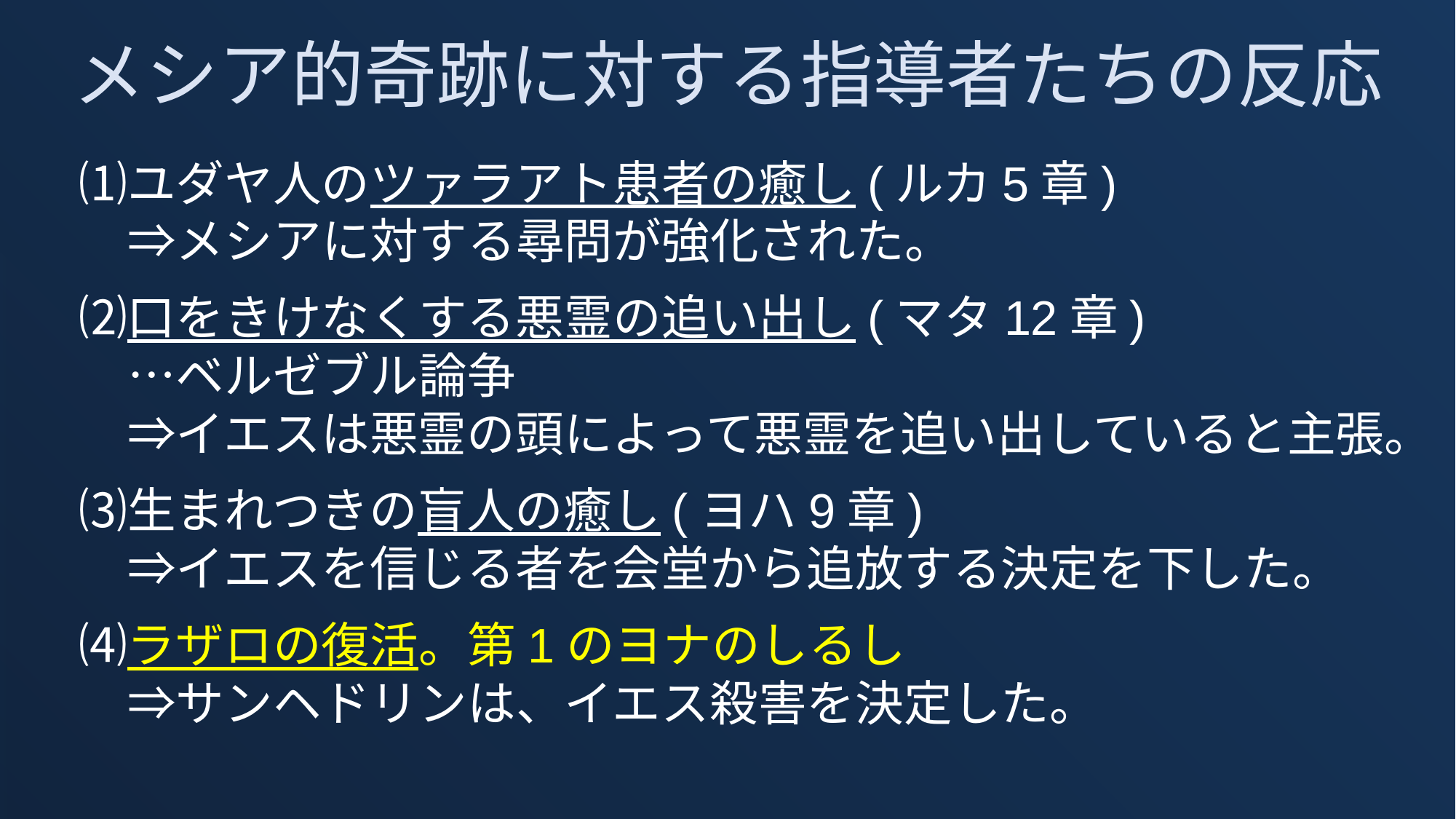

メシア的奇跡に対する指導者たちの反応

　⑴ユダヤ人のツァラアト患者の癒し(ルカ5章)
　　⇒メシアに対する尋問が強化された。

　⑵口をきけなくする悪霊の追い出し(マタ12章)
　　…ベルゼブル論争
　　⇒イエスは悪霊の頭によって悪霊を追い出していると主張。

　⑶生まれつきの盲人の癒し(ヨハ9章)
　　⇒イエスを信じる者を会堂から追放する決定を下した。

　⑷ラザロの復活。第1のヨナのしるし
　　⇒サンヘドリンは、イエス殺害を決定した。